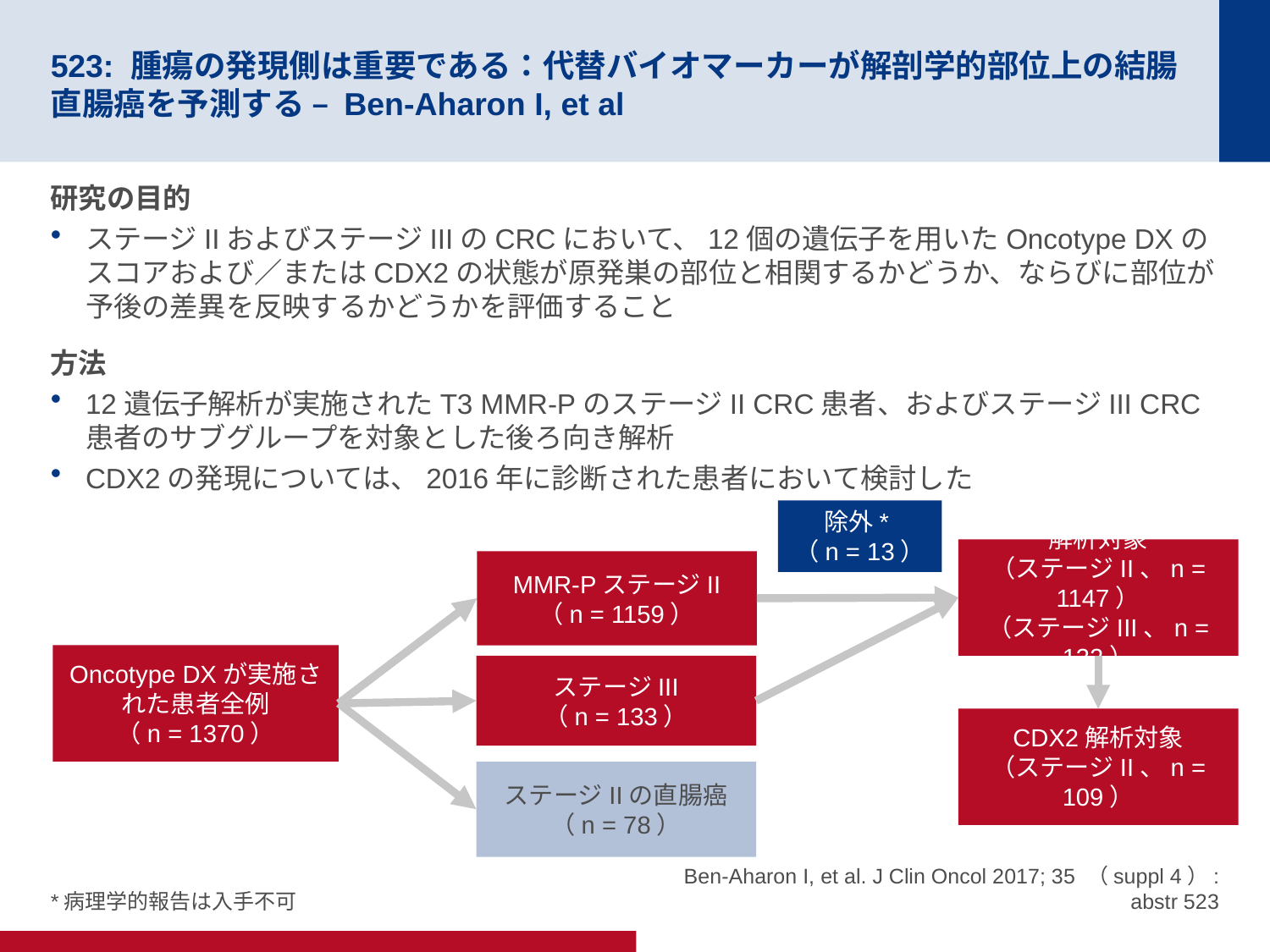

# 523: 腫瘍の発現側は重要である：代替バイオマーカーが解剖学的部位上の結腸直腸癌を予測する – Ben-Aharon I, et al
研究の目的
ステージIIおよびステージIIIのCRCにおいて、12個の遺伝子を用いたOncotype DXのスコアおよび／またはCDX2の状態が原発巣の部位と相関するかどうか、ならびに部位が予後の差異を反映するかどうかを評価すること

方法
12遺伝子解析が実施されたT3 MMR-PのステージII CRC患者、およびステージIII CRC患者のサブグループを対象とした後ろ向き解析
CDX2の発現については、2016年に診断された患者において検討した
除外*
（n = 13）
解析対象
（ステージII、n = 1147）
（ステージIII、n = 132）
MMR-PステージII
（n = 1159）
Oncotype DXが実施された患者全例
（n = 1370）
ステージIII
（n = 133）
CDX2解析対象
（ステージII、n = 109）
ステージIIの直腸癌
（n = 78）
*病理学的報告は入手不可
Ben-Aharon I, et al. J Clin Oncol 2017; 35 （suppl 4）: abstr 523